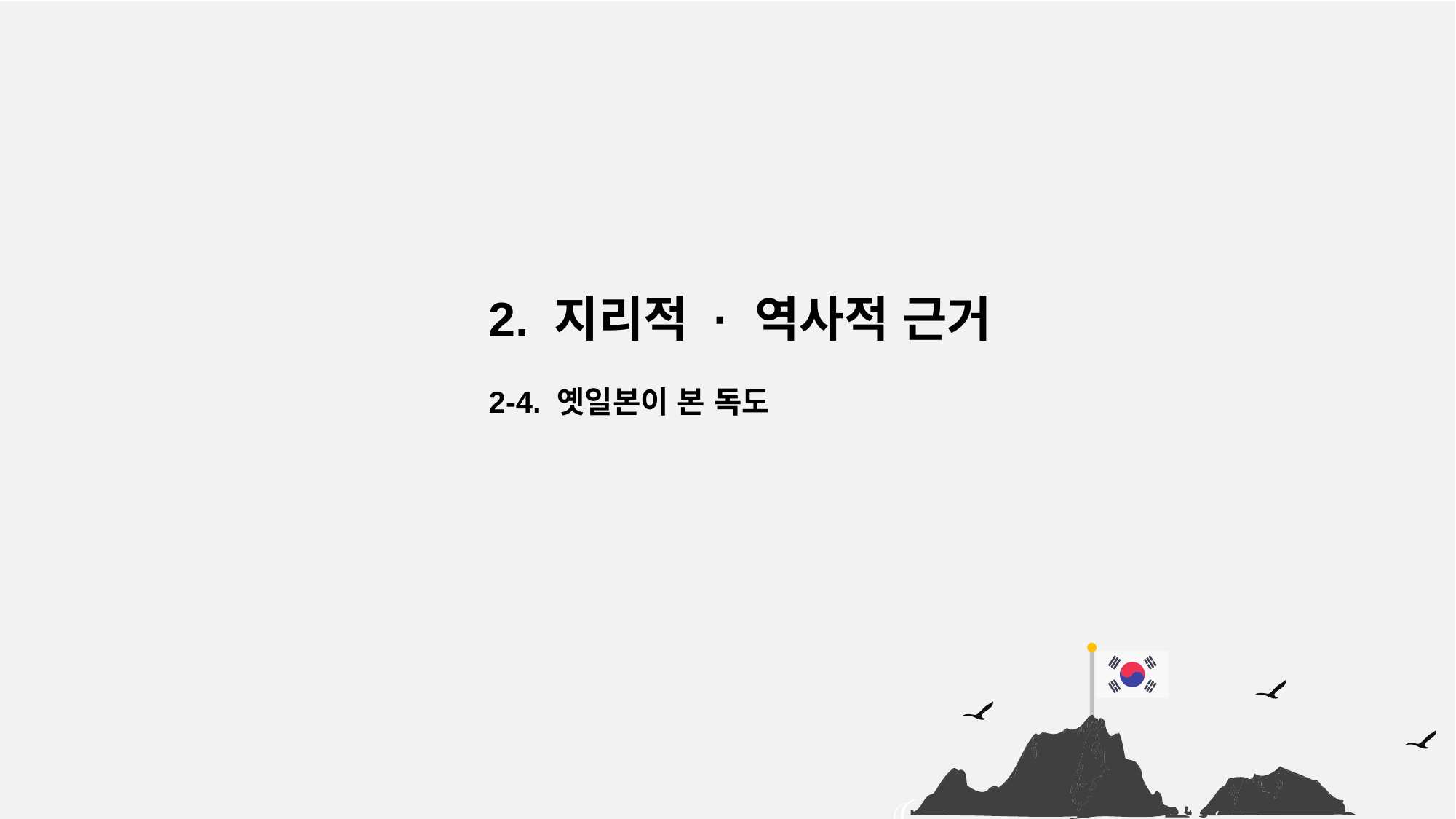

2. 지리적 · 역사적 근거

2-4. 옛일본이 본 독도